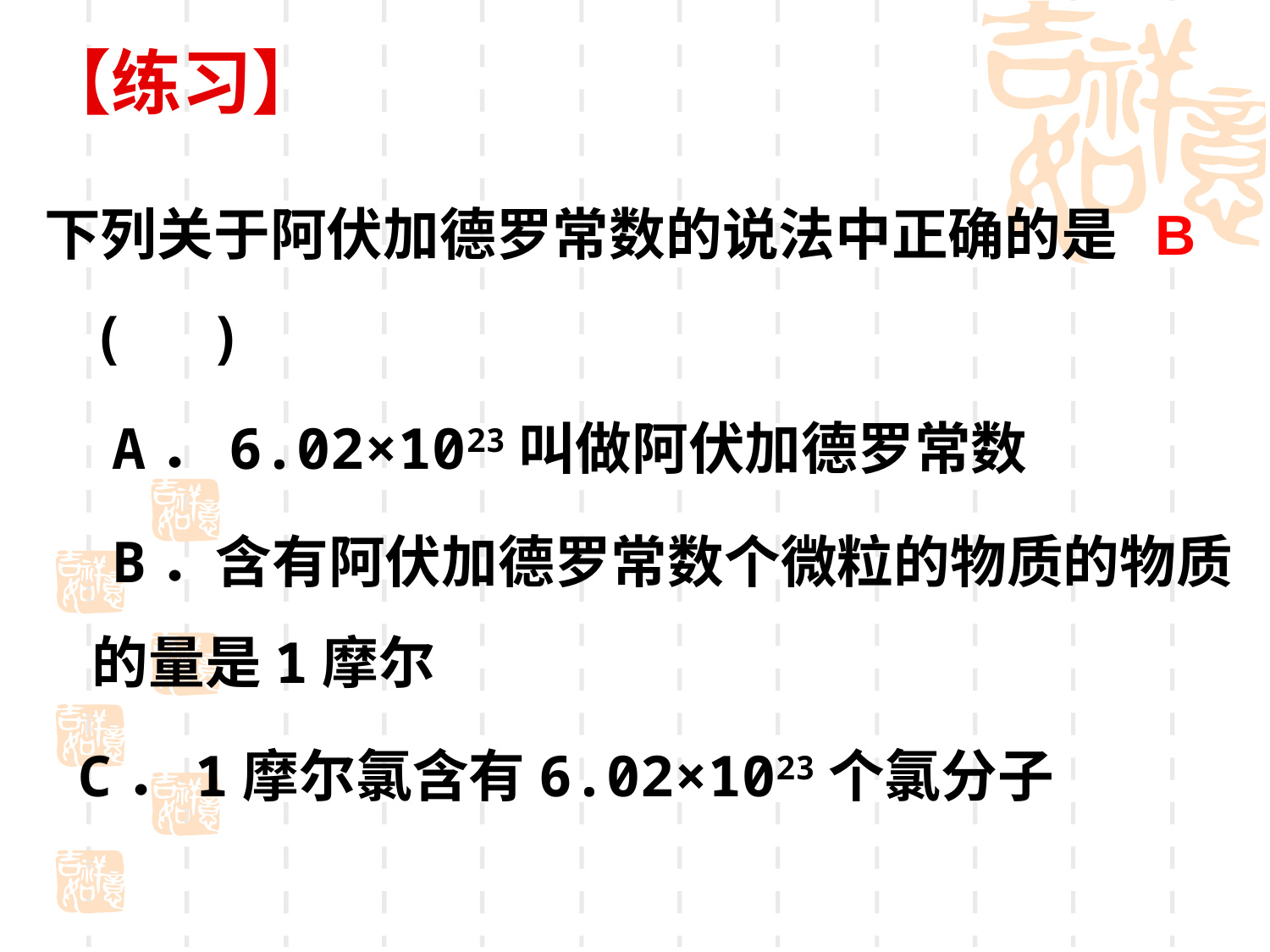

【练习】
下列关于阿伏加德罗常数的说法中正确的是(　)
  A．6.02×1023叫做阿伏加德罗常数
  B．含有阿伏加德罗常数个微粒的物质的物质的量是1摩尔
 C．1摩尔氯含有6.02×1023个氯分子
B